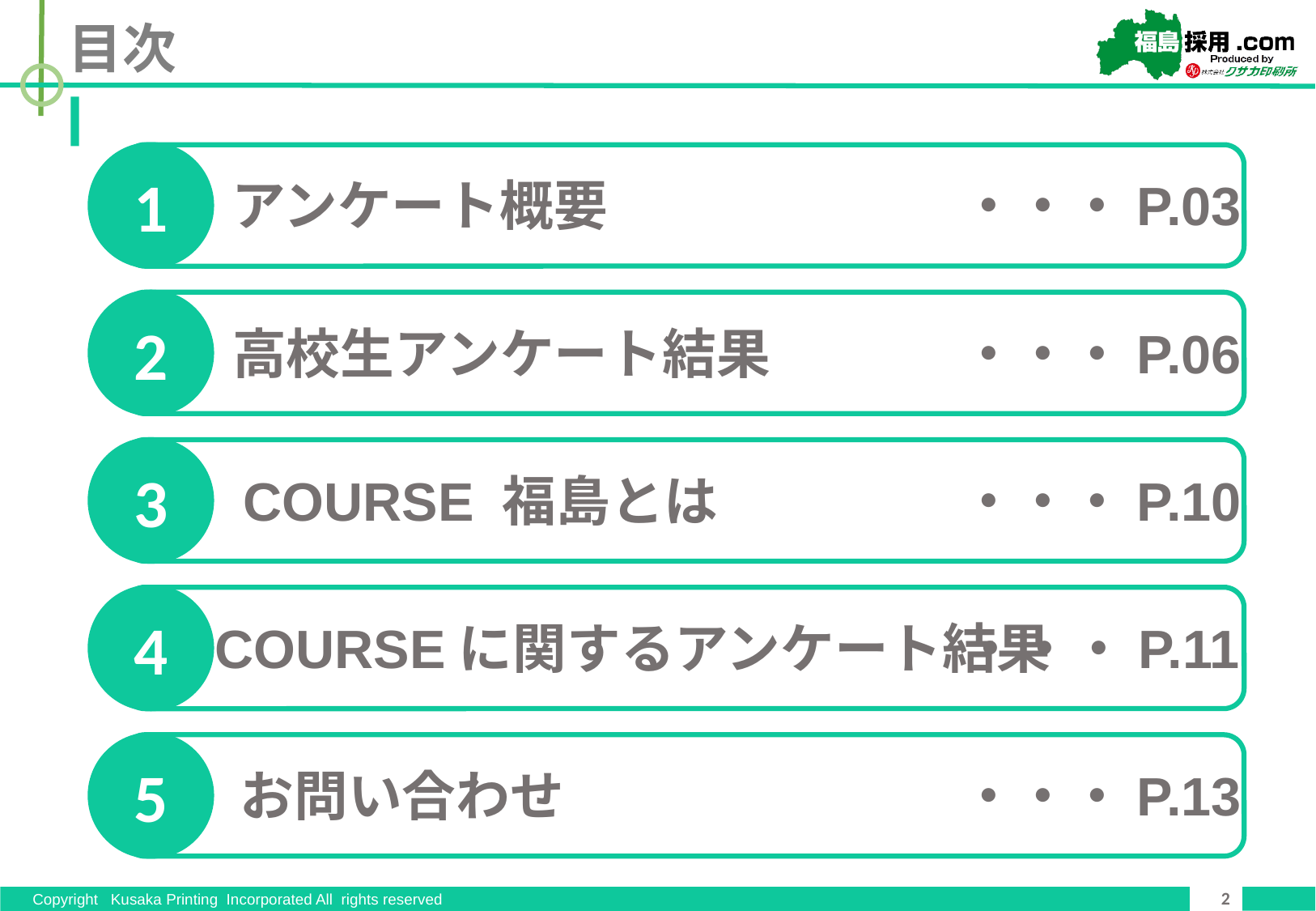

目次
1

・・・P.03
アンケート概要
2

・・・P.06
高校生アンケート結果
3

・・・P.10
COURSE 福島とは
4

・・・P.11
COURSEに関するアンケート結果
5

・・・P.13
お問い合わせ